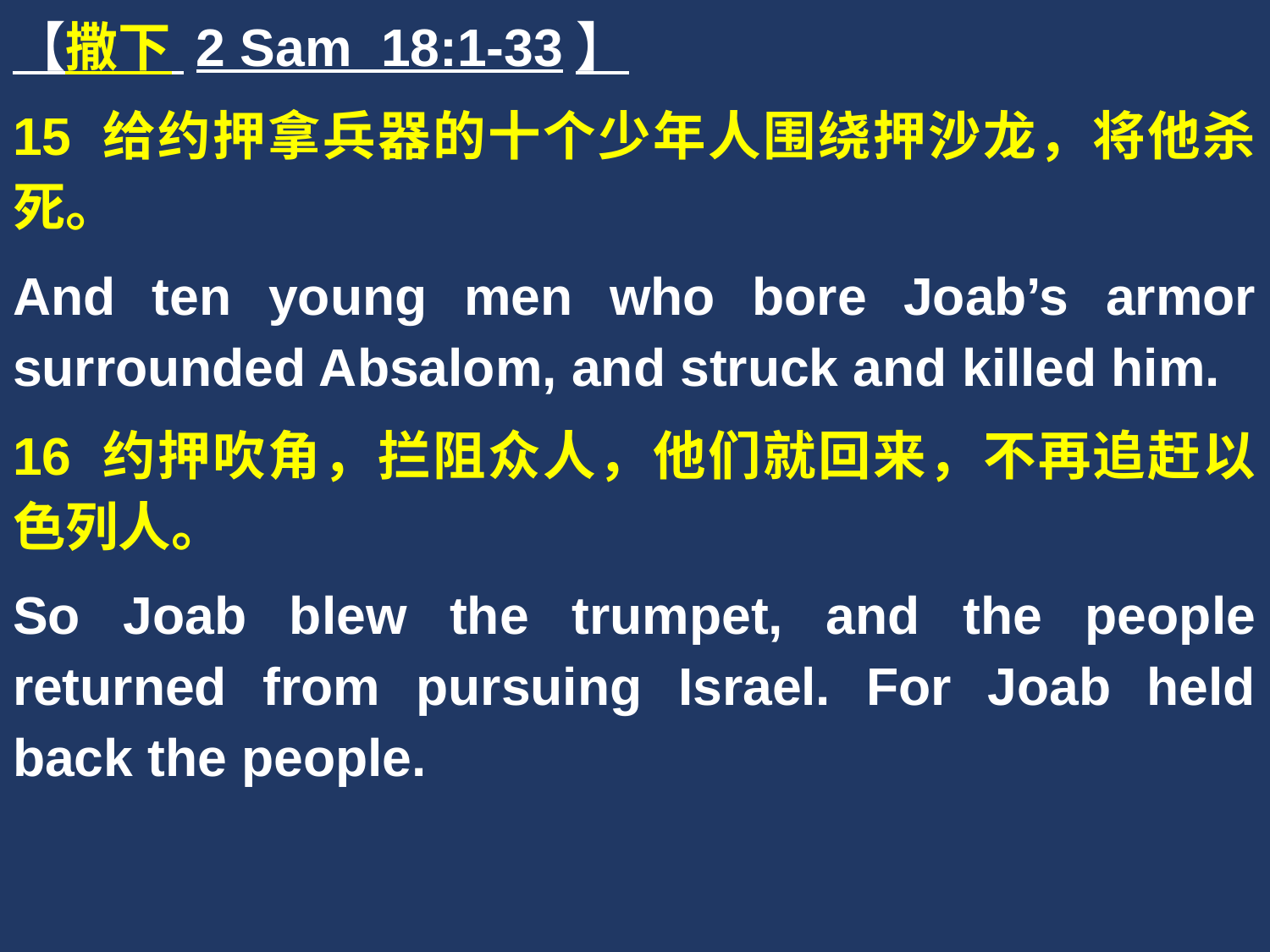

【撒下 2 Sam  18:1-33】
15 给约押拿兵器的十个少年人围绕押沙龙，将他杀死。
And ten young men who bore Joab’s armor surrounded Absalom, and struck and killed him.
16 约押吹角，拦阻众人，他们就回来，不再追赶以色列人。
So Joab blew the trumpet, and the people returned from pursuing Israel. For Joab held back the people.